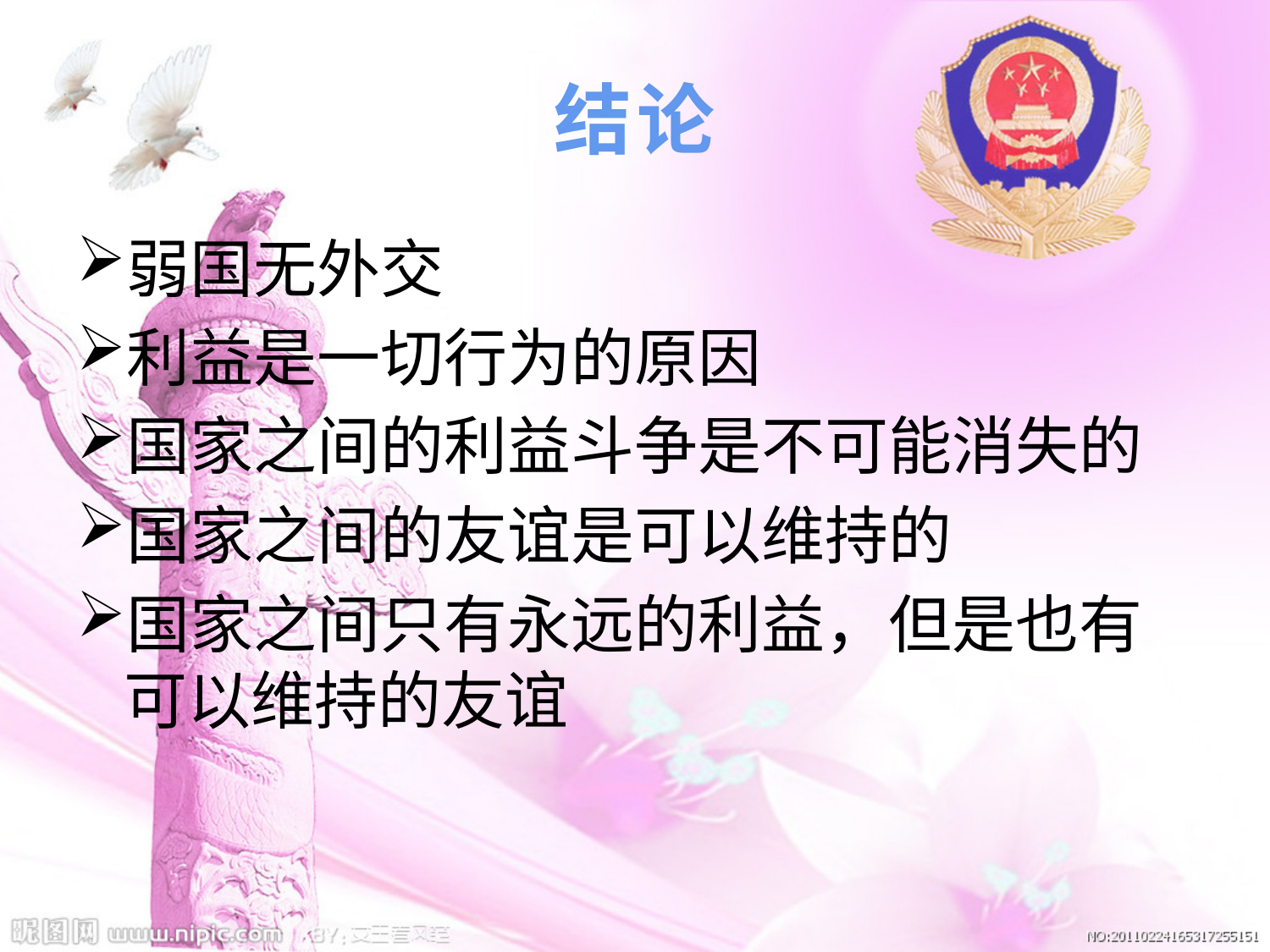

# 结论
弱国无外交
利益是一切行为的原因
国家之间的利益斗争是不可能消失的
国家之间的友谊是可以维持的
国家之间只有永远的利益，但是也有可以维持的友谊